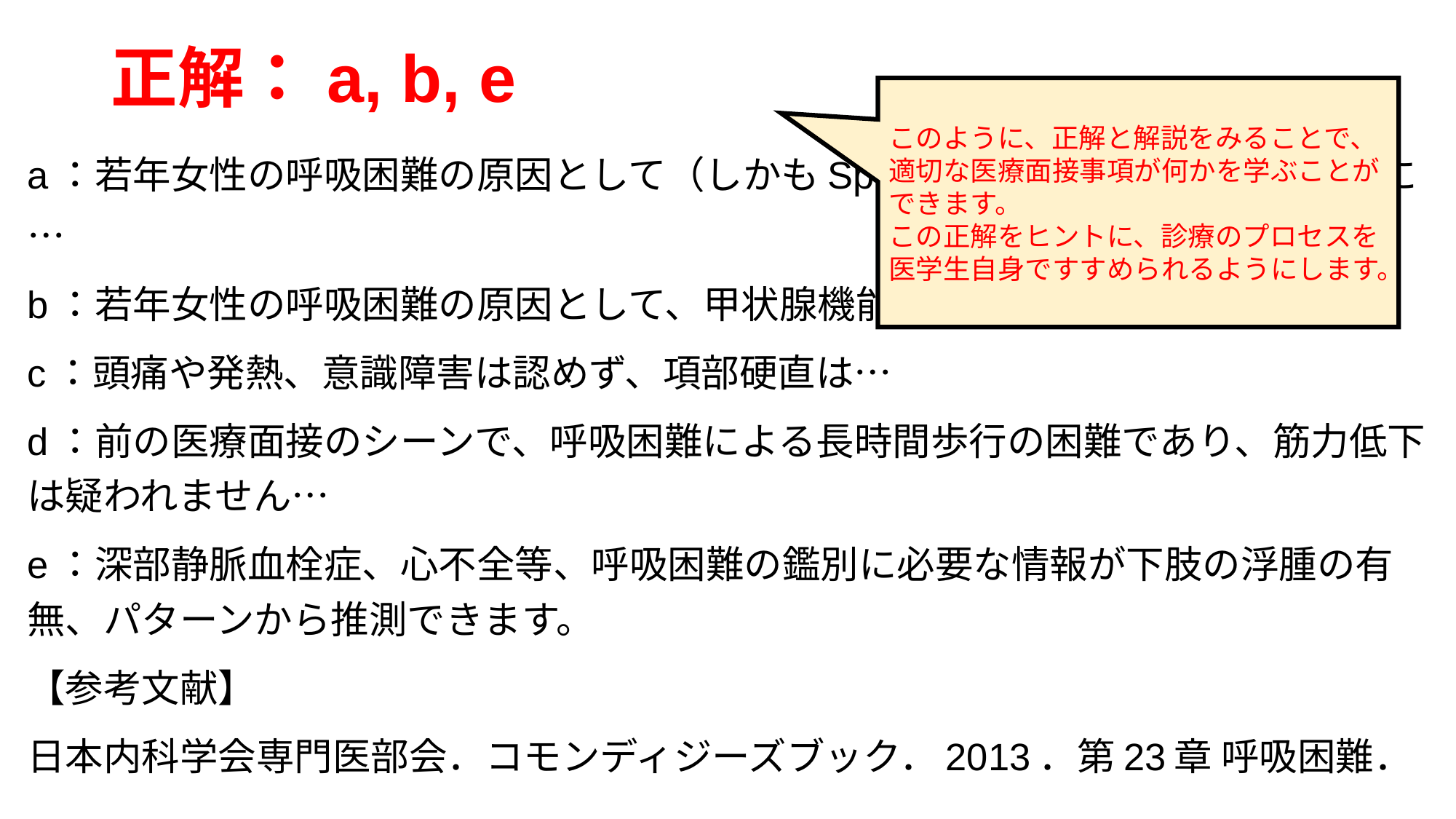

# 正解：a, b, e
このように、正解と解説をみることで、適切な医療面接事項が何かを学ぶことができます。
この正解をヒントに、診療のプロセスを医学生自身ですすめられるようにします。
a：若年女性の呼吸困難の原因として（しかもSpO2が正常であり）貧血を鑑別に…
b：若年女性の呼吸困難の原因として、甲状腺機能亢進…
c：頭痛や発熱、意識障害は認めず、項部硬直は…
d：前の医療面接のシーンで、呼吸困難による長時間歩行の困難であり、筋力低下は疑われません…
e：深部静脈血栓症、心不全等、呼吸困難の鑑別に必要な情報が下肢の浮腫の有無、パターンから推測できます。
【参考文献】
日本内科学会専門医部会．コモンディジーズブック．2013．第23章 呼吸困難．